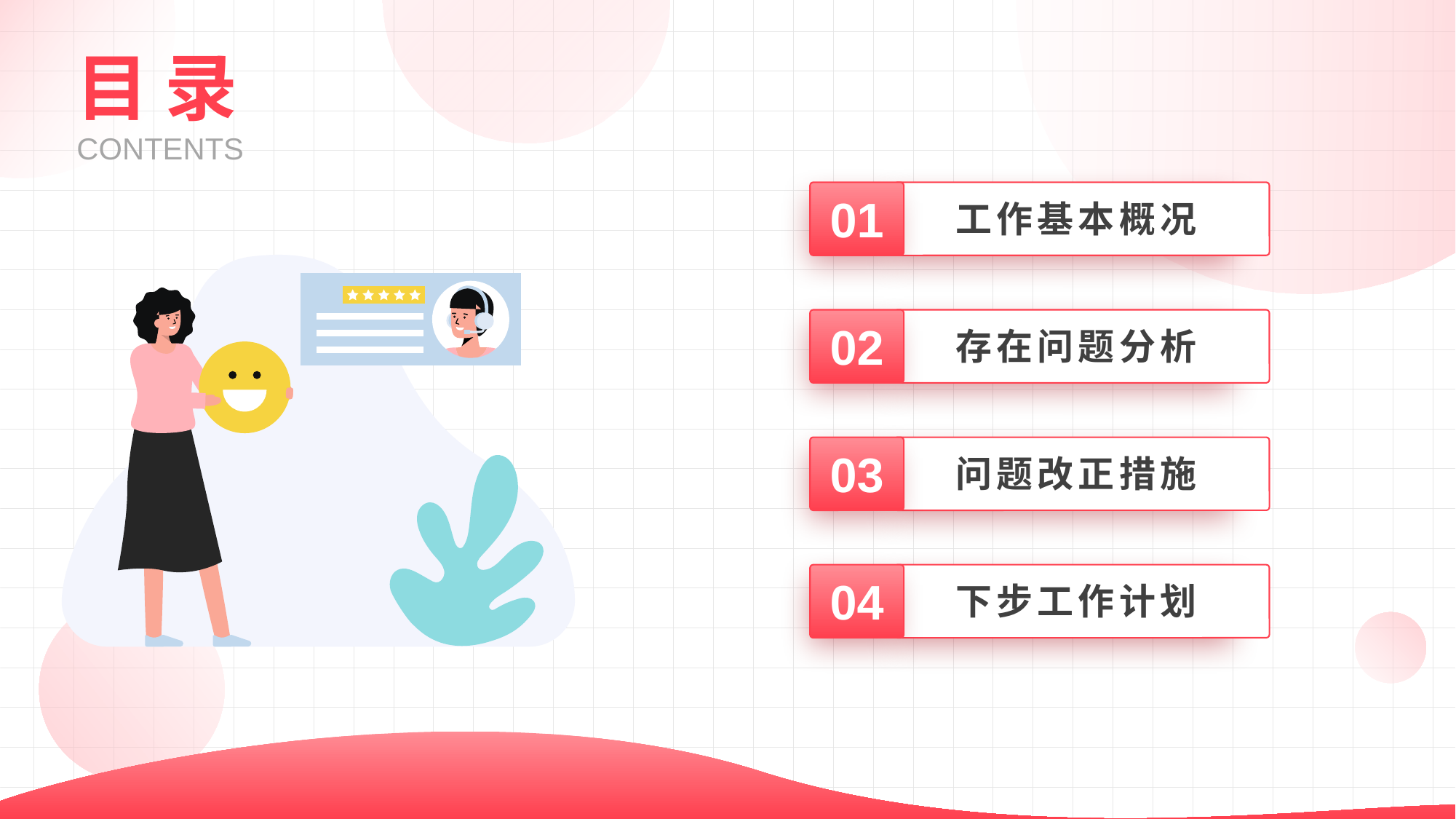

01
工作基本概况

02
存在问题分析

03
问题改正措施

04
下步工作计划